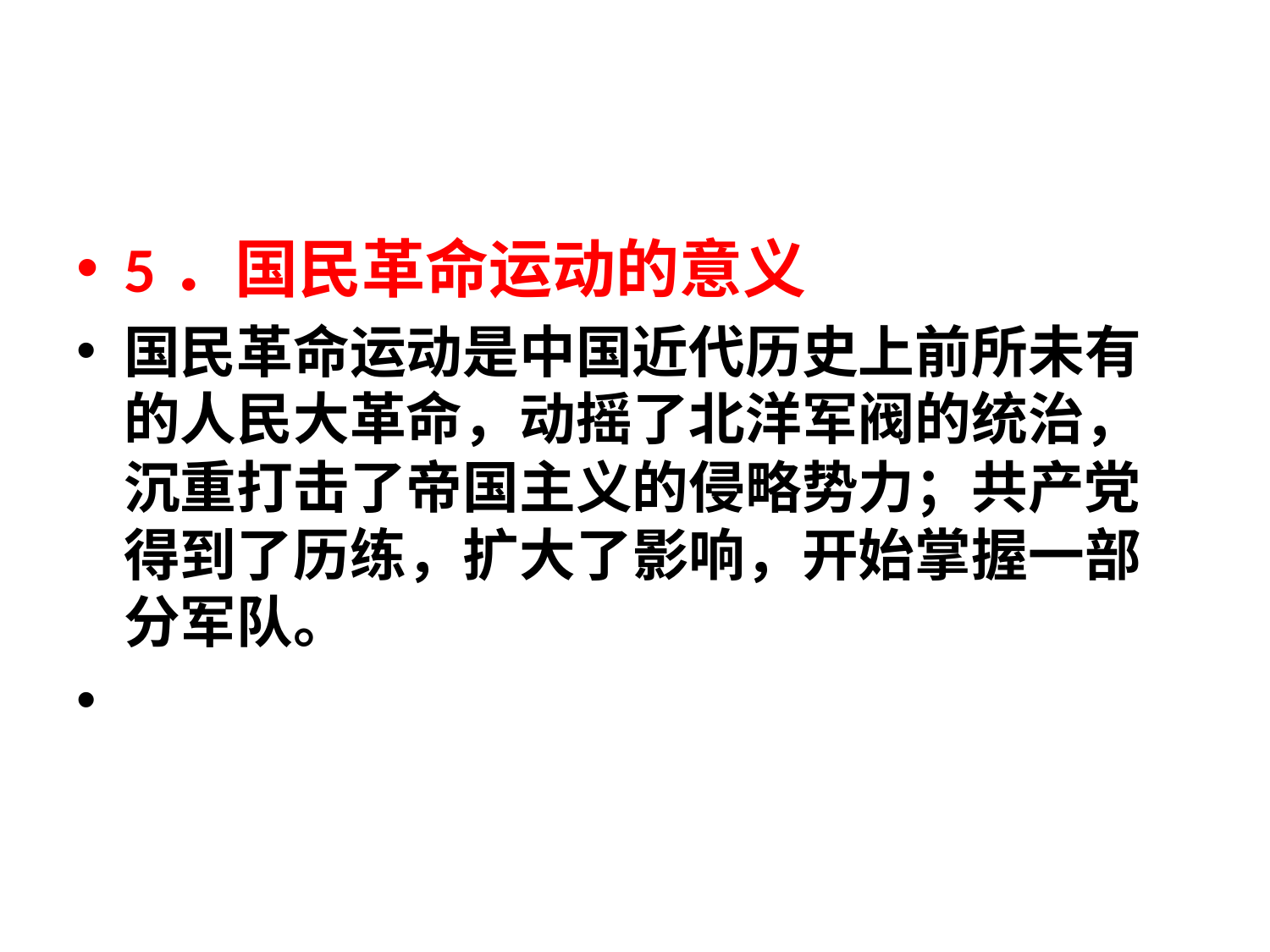

#
5．国民革命运动的意义
国民革命运动是中国近代历史上前所未有的人民大革命，动摇了北洋军阀的统治，沉重打击了帝国主义的侵略势力；共产党得到了历练，扩大了影响，开始掌握一部分军队。